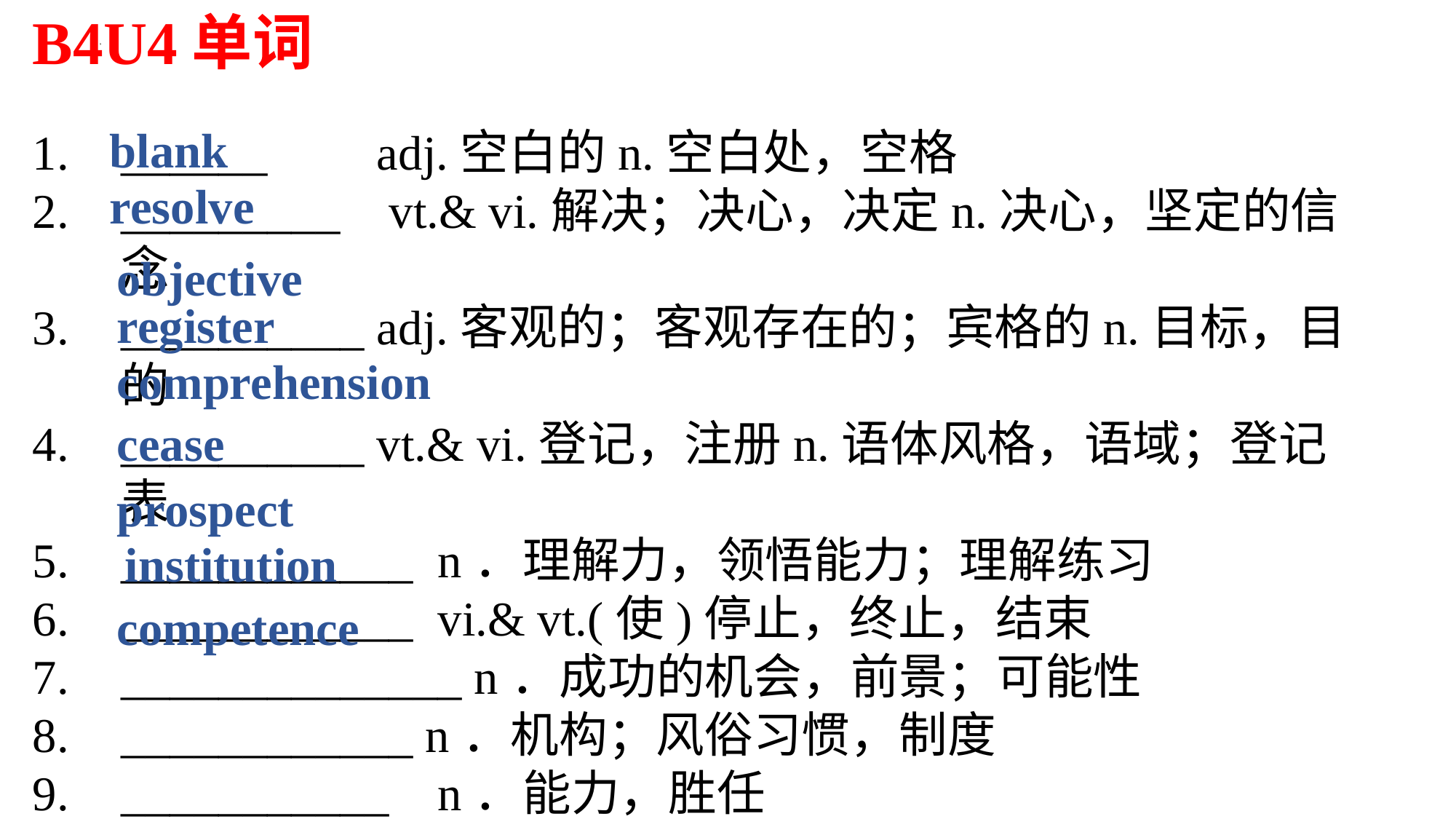

B4U4单词

______         adj.空白的n.空白处，空格
_________    vt.& vi.解决；决心，决定n.决心，坚定的信念
__________ adj.客观的；客观存在的；宾格的n.目标，目的
__________ vt.& vi.登记，注册n.语体风格，语域；登记表
____________  n．理解力，领悟能力；理解练习
____________  vi.& vt.(使)停止，终止，结束
______________ n．成功的机会，前景；可能性
____________ n．机构；风俗习惯，制度
___________    n．能力，胜任

blank
resolve
objective
register
comprehension
cease
prospect
institution
competence